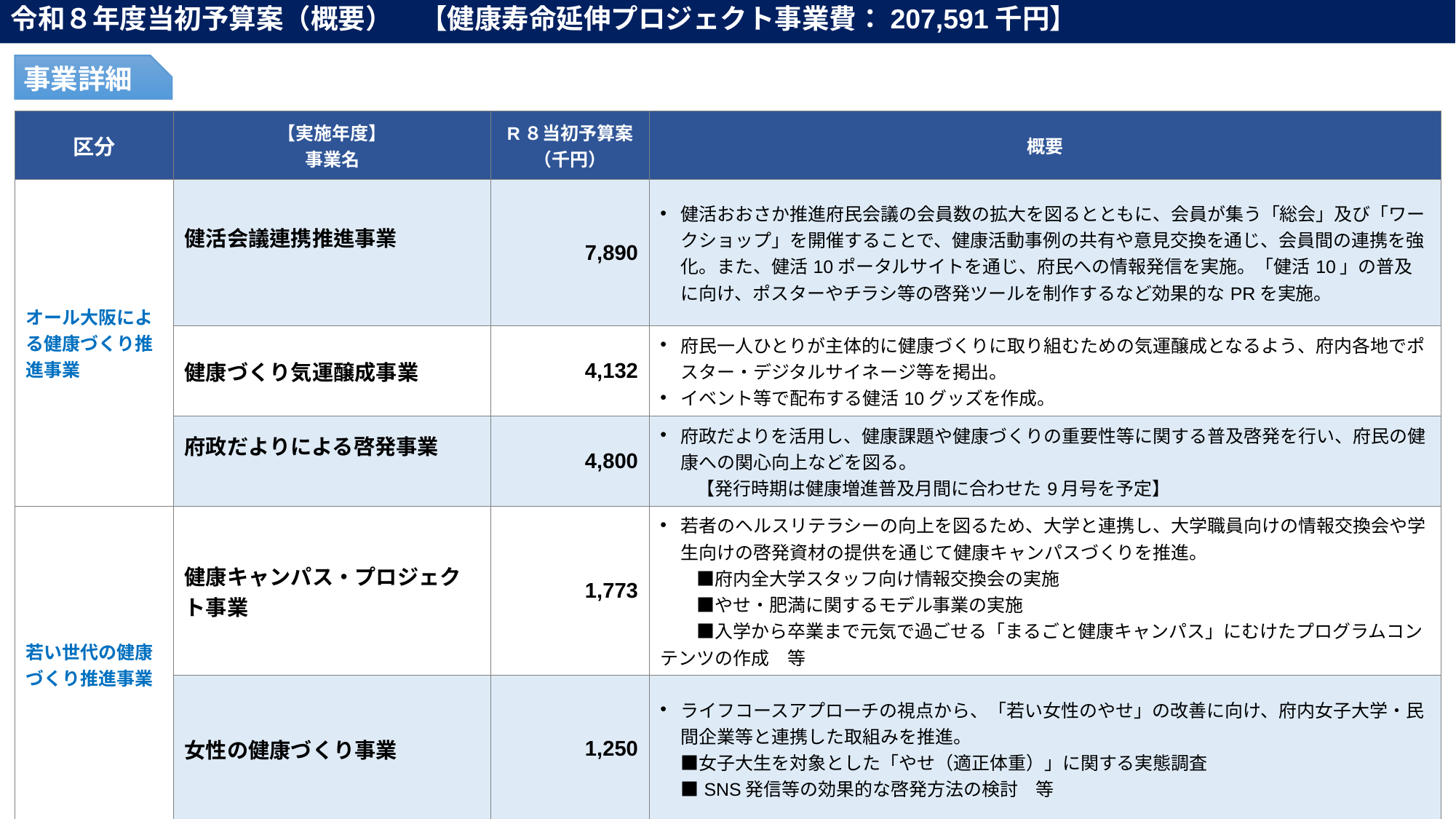

令和８年度当初予算案（概要）　【健康寿命延伸プロジェクト事業費：207,591千円】
事業詳細
| 区分 | 【実施年度】 事業名 | R８当初予算案 （千円） | 概要 |
| --- | --- | --- | --- |
| オール大阪による健康づくり推進事業 | 健活会議連携推進事業 | 7,890 | 健活おおさか推進府民会議の会員数の拡大を図るとともに、会員が集う「総会」及び「ワークショップ」を開催することで、健康活動事例の共有や意見交換を通じ、会員間の連携を強化。また、健活10ポータルサイトを通じ、府民への情報発信を実施。「健活10」の普及に向け、ポスターやチラシ等の啓発ツールを制作するなど効果的なPRを実施。 |
|  | 健康づくり気運醸成事業 | 4,132 | 府民一人ひとりが主体的に健康づくりに取り組むための気運醸成となるよう、府内各地でポスター・デジタルサイネージ等を掲出。 イベント等で配布する健活10グッズを作成。 |
|  | 府政だよりによる啓発事業 | 4,800 | 府政だよりを活用し、健康課題や健康づくりの重要性等に関する普及啓発を行い、府民の健康への関心向上などを図る。 　　【発行時期は健康増進普及月間に合わせた9月号を予定】 |
| 若い世代の健康づくり推進事業 | 健康キャンパス・プロジェクト事業 | 1,773 | 若者のヘルスリテラシーの向上を図るため、大学と連携し、大学職員向けの情報交換会や学生向けの啓発資材の提供を通じて健康キャンパスづくりを推進。 　　■府内全大学スタッフ向け情報交換会の実施 　　■やせ・肥満に関するモデル事業の実施 　　■入学から卒業まで元気で過ごせる「まるごと健康キャンパス」にむけたプログラムコンテンツの作成　等 |
| 職域の健康づくり推進事業 | 女性の健康づくり事業 | 1,250 | ライフコースアプローチの視点から、「若い女性のやせ」の改善に向け、府内女子大学・民間企業等と連携した取組みを推進。​ ■女子大生を対象とした「やせ（適正体重）」に関する実態調査 ■SNS発信等の効果的な啓発方法の検討　等 |